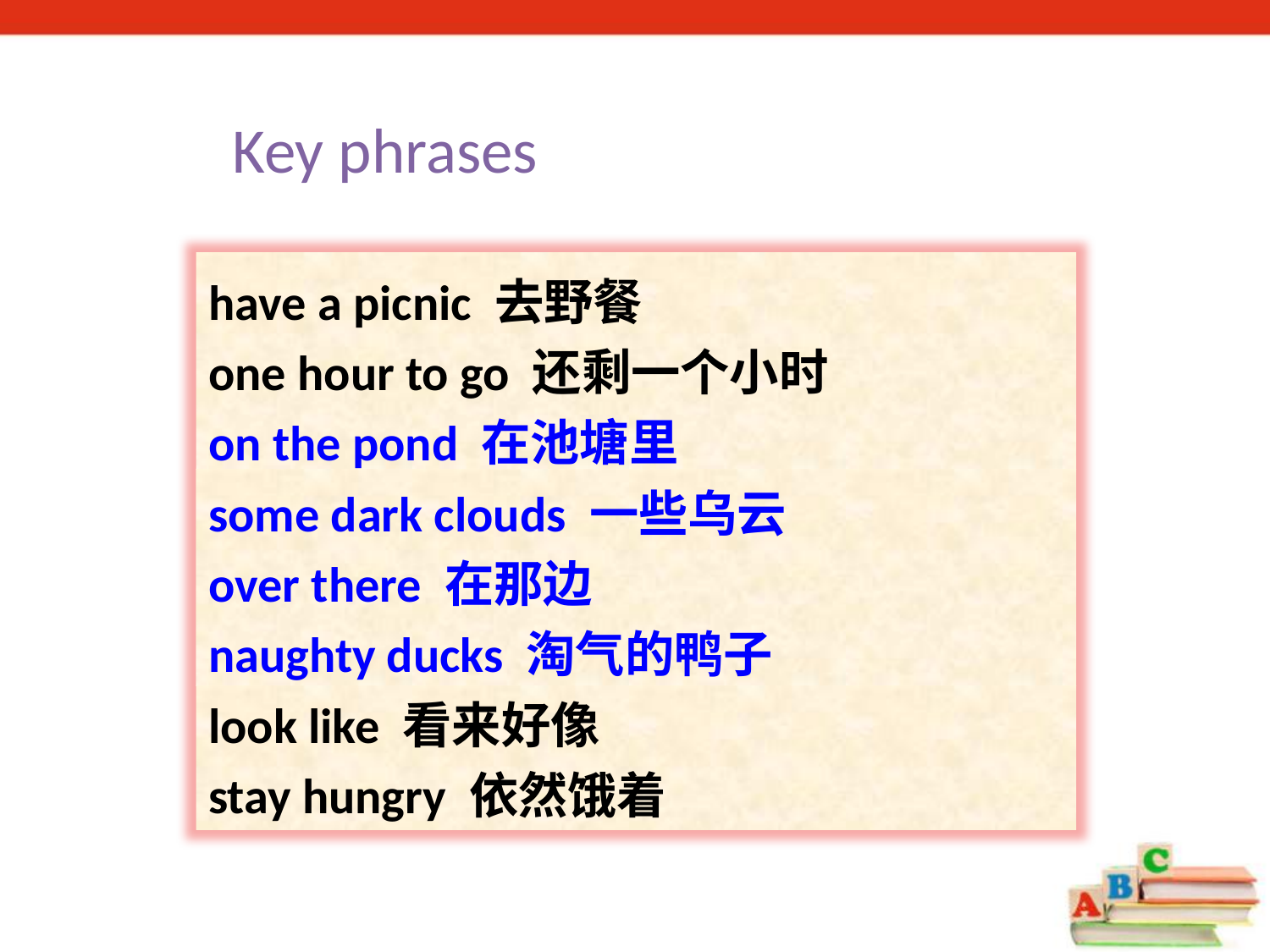

Key phrases
have a picnic 去野餐
one hour to go 还剩一个小时
on the pond 在池塘里
some dark clouds 一些乌云
over there 在那边
naughty ducks 淘气的鸭子
look like 看来好像
stay hungry 依然饿着